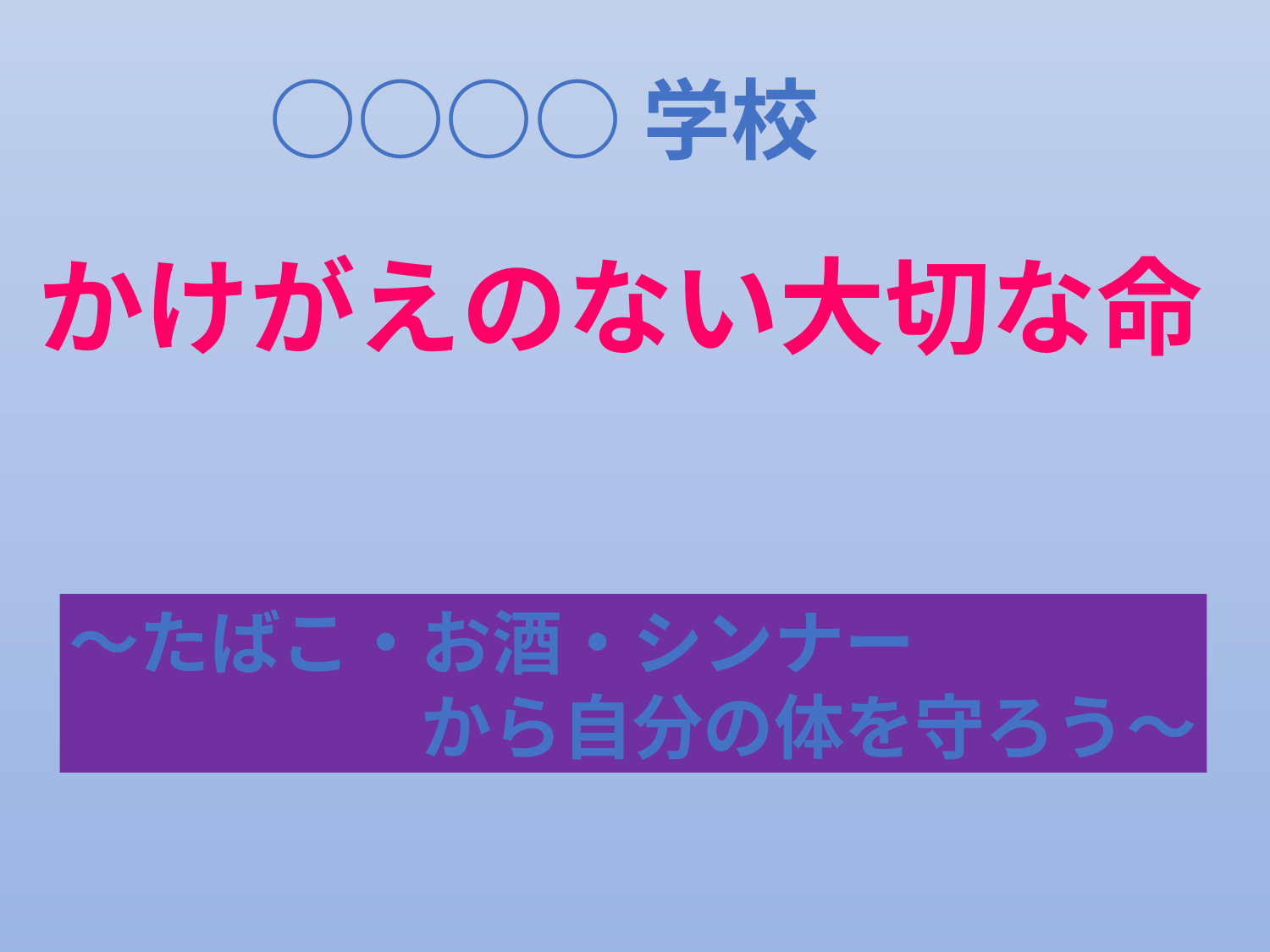

# ○○○○学校
かけがえのない大切な命
～たばこ・お酒・シンナー
　　　　　から自分の体を守ろう～